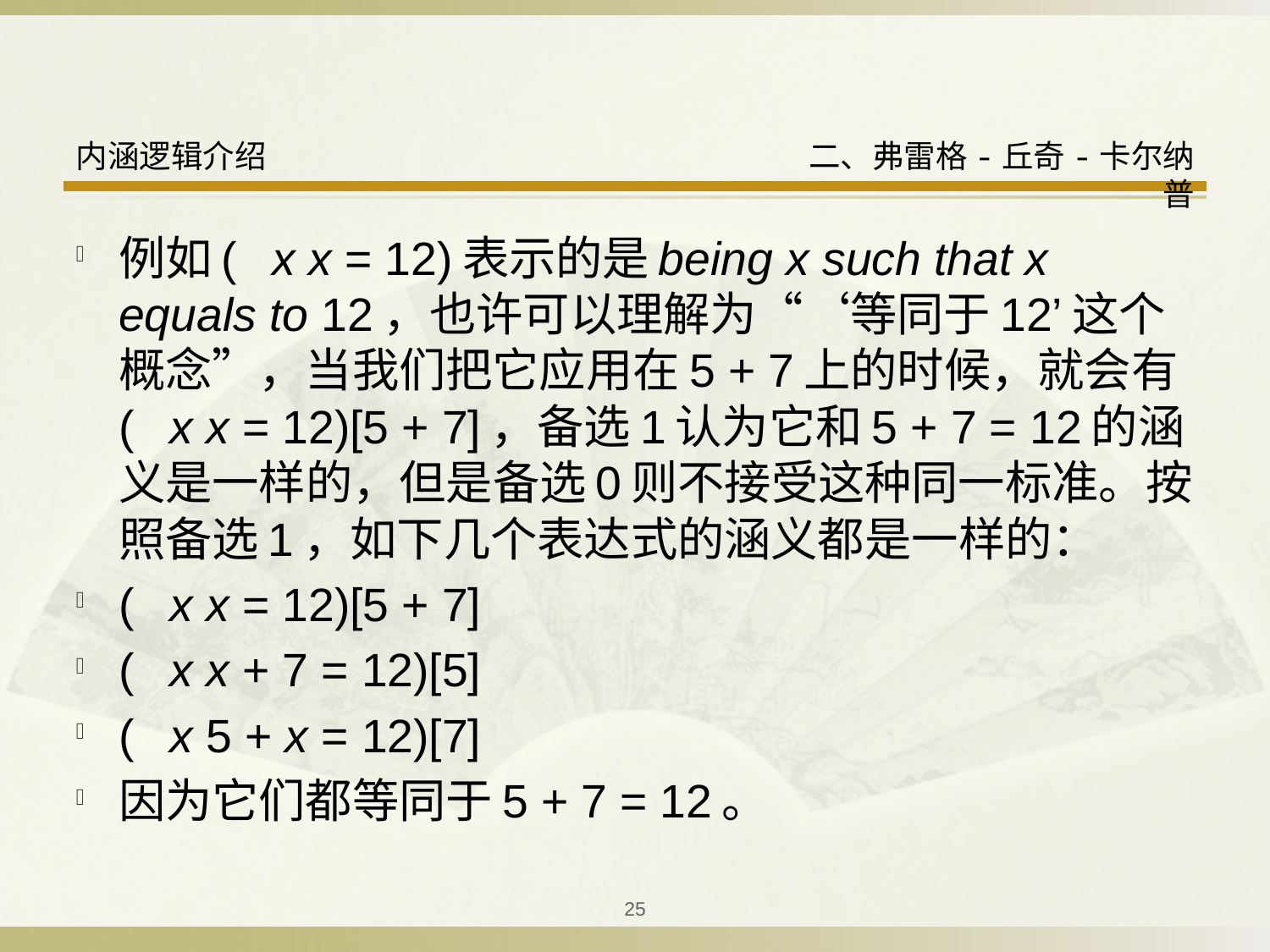

例如(λx x = 12)表示的是being x such that x equals to 12，也许可以理解为“‘等同于12’这个概念”，当我们把它应用在5 + 7上的时候，就会有(λx x = 12)[5 + 7]，备选1认为它和5 + 7 = 12的涵义是一样的，但是备选0则不接受这种同一标准。按照备选1，如下几个表达式的涵义都是一样的：
(λx x = 12)[5 + 7]
(λx x + 7 = 12)[5]
(λx 5 + x = 12)[7]
因为它们都等同于5 + 7 = 12。

25